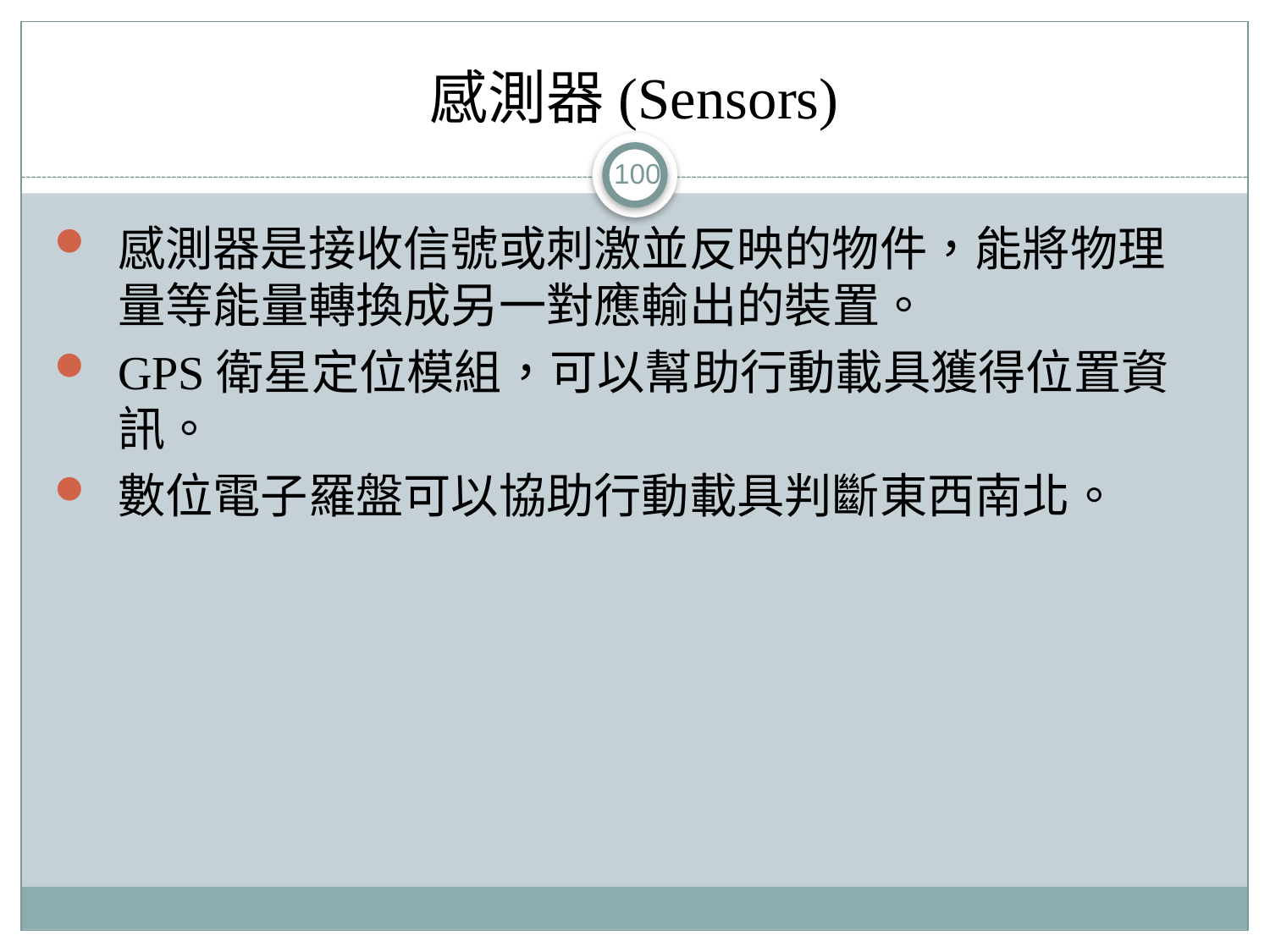

# 感測器(Sensors)
100
感測器是接收信號或刺激並反映的物件，能將物理量等能量轉換成另一對應輸出的裝置。
GPS衛星定位模組，可以幫助行動載具獲得位置資訊。
數位電子羅盤可以協助行動載具判斷東西南北。